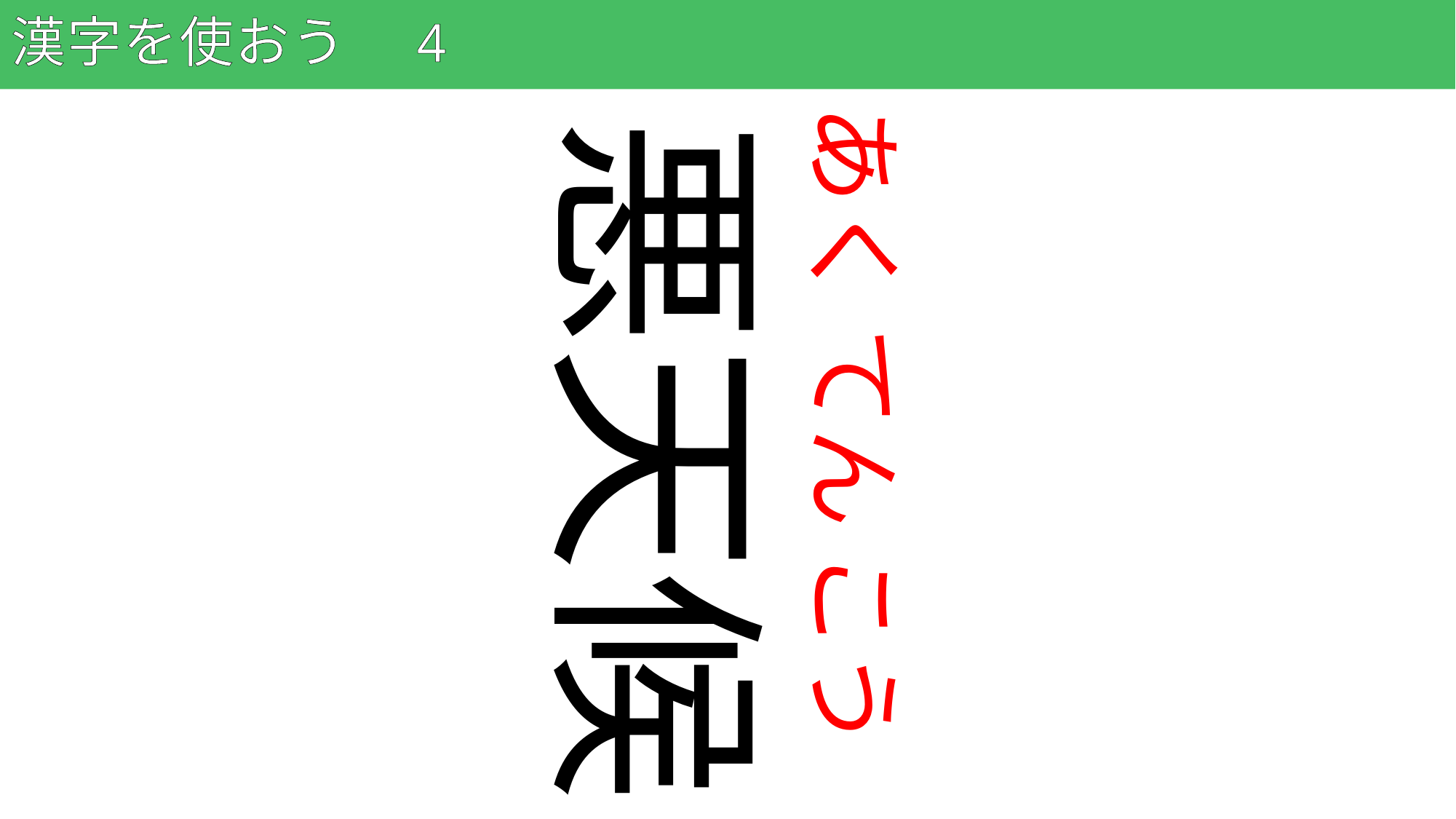

# 漢字を使おう　4
79
あく てん こう
悪天候